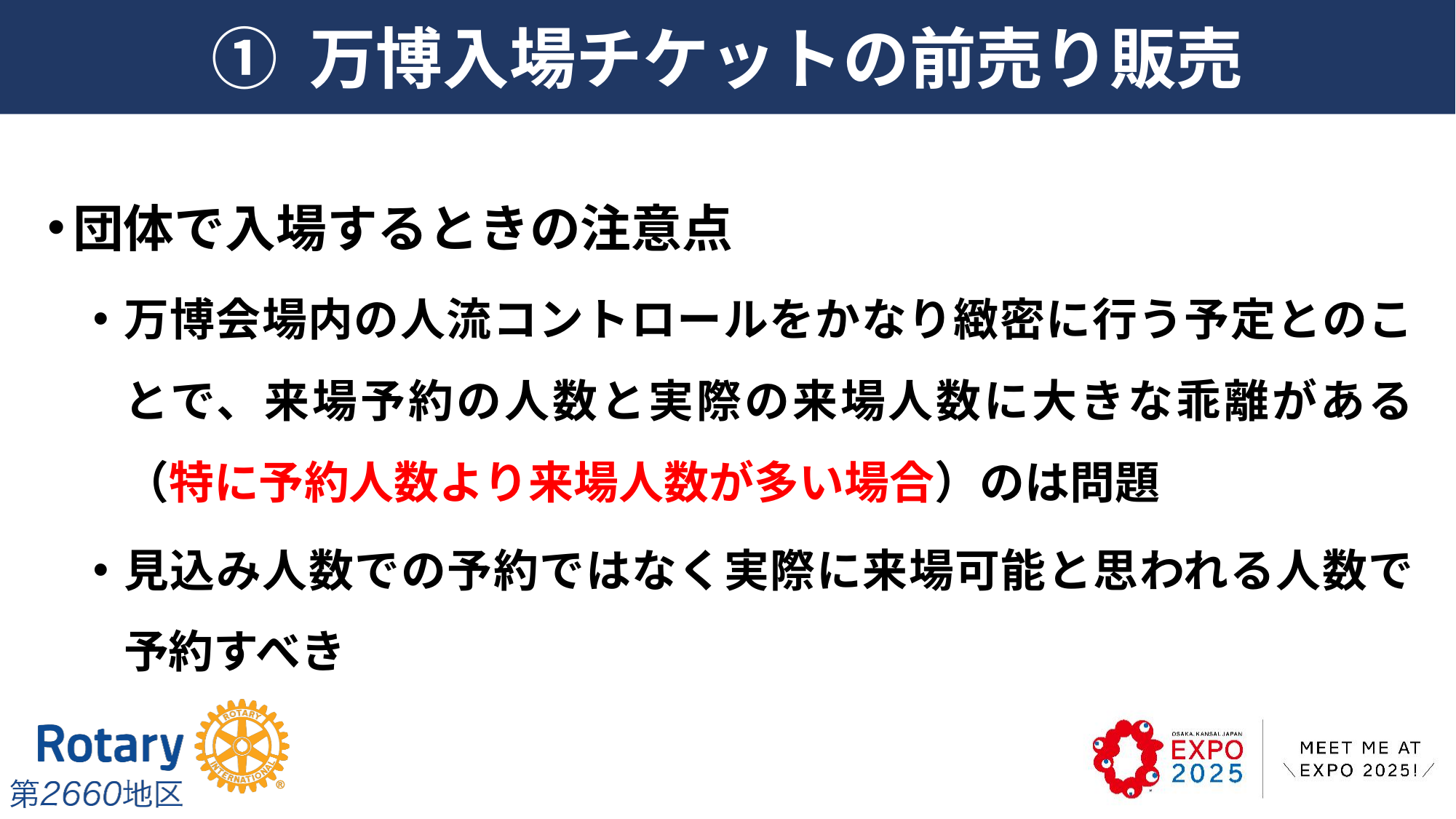

# ① 万博入場チケットの前売り販売
団体で入場するときの注意点
万博会場内の人流コントロールをかなり緻密に行う予定とのことで、来場予約の人数と実際の来場人数に大きな乖離がある（特に予約人数より来場人数が多い場合）のは問題
見込み人数での予約ではなく実際に来場可能と思われる人数で予約すべき